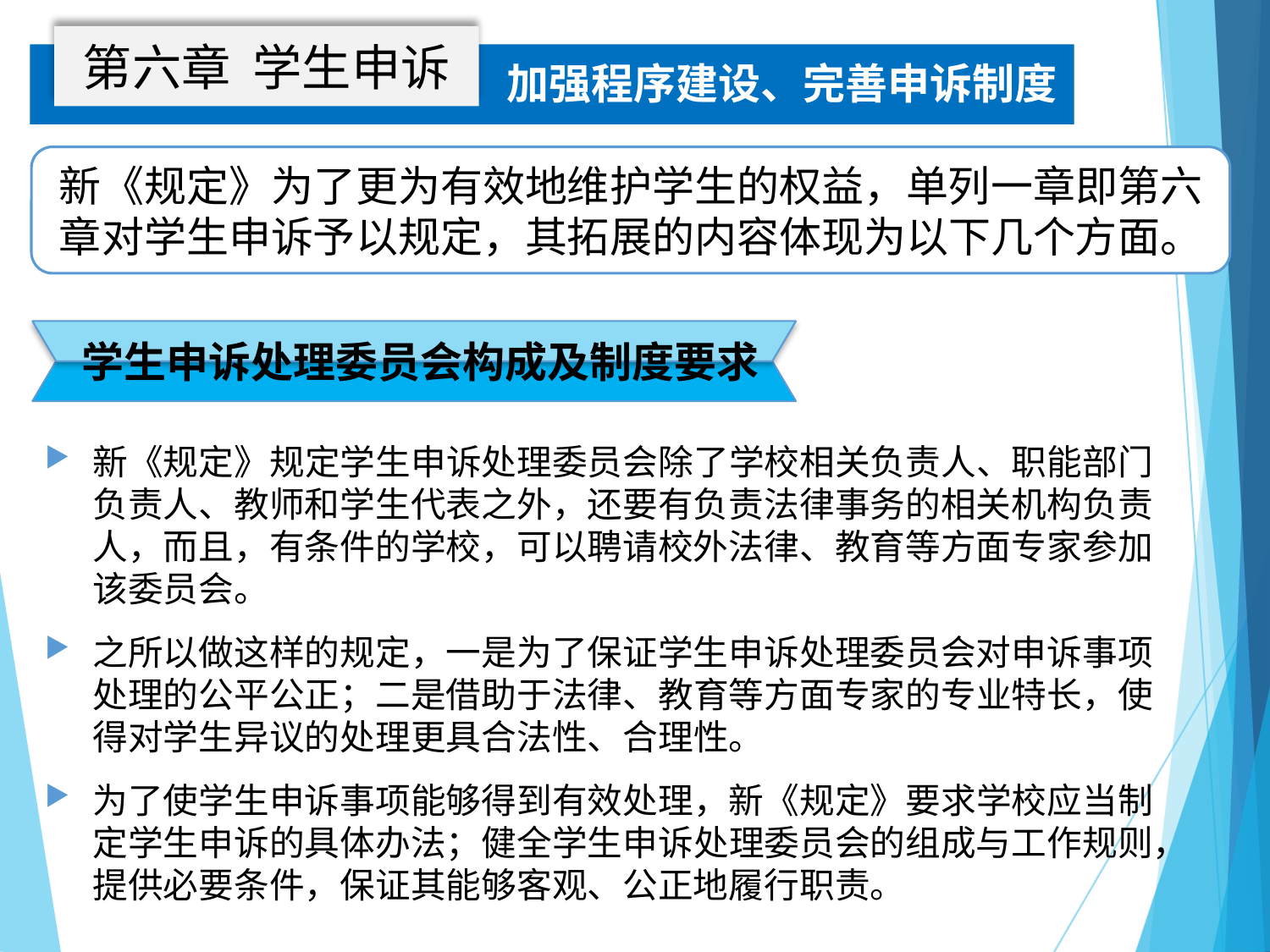

第六章  学生申诉
加强程序建设、完善申诉制度
新《规定》为了更为有效地维护学生的权益，单列一章即第六章对学生申诉予以规定，其拓展的内容体现为以下几个方面。

学生申诉处理委员会构成及制度要求

新《规定》规定学生申诉处理委员会除了学校相关负责人、职能部门负责人、教师和学生代表之外，还要有负责法律事务的相关机构负责人，而且，有条件的学校，可以聘请校外法律、教育等方面专家参加该委员会。
之所以做这样的规定，一是为了保证学生申诉处理委员会对申诉事项处理的公平公正；二是借助于法律、教育等方面专家的专业特长，使得对学生异议的处理更具合法性、合理性。
为了使学生申诉事项能够得到有效处理，新《规定》要求学校应当制定学生申诉的具体办法；健全学生申诉处理委员会的组成与工作规则，提供必要条件，保证其能够客观、公正地履行职责。